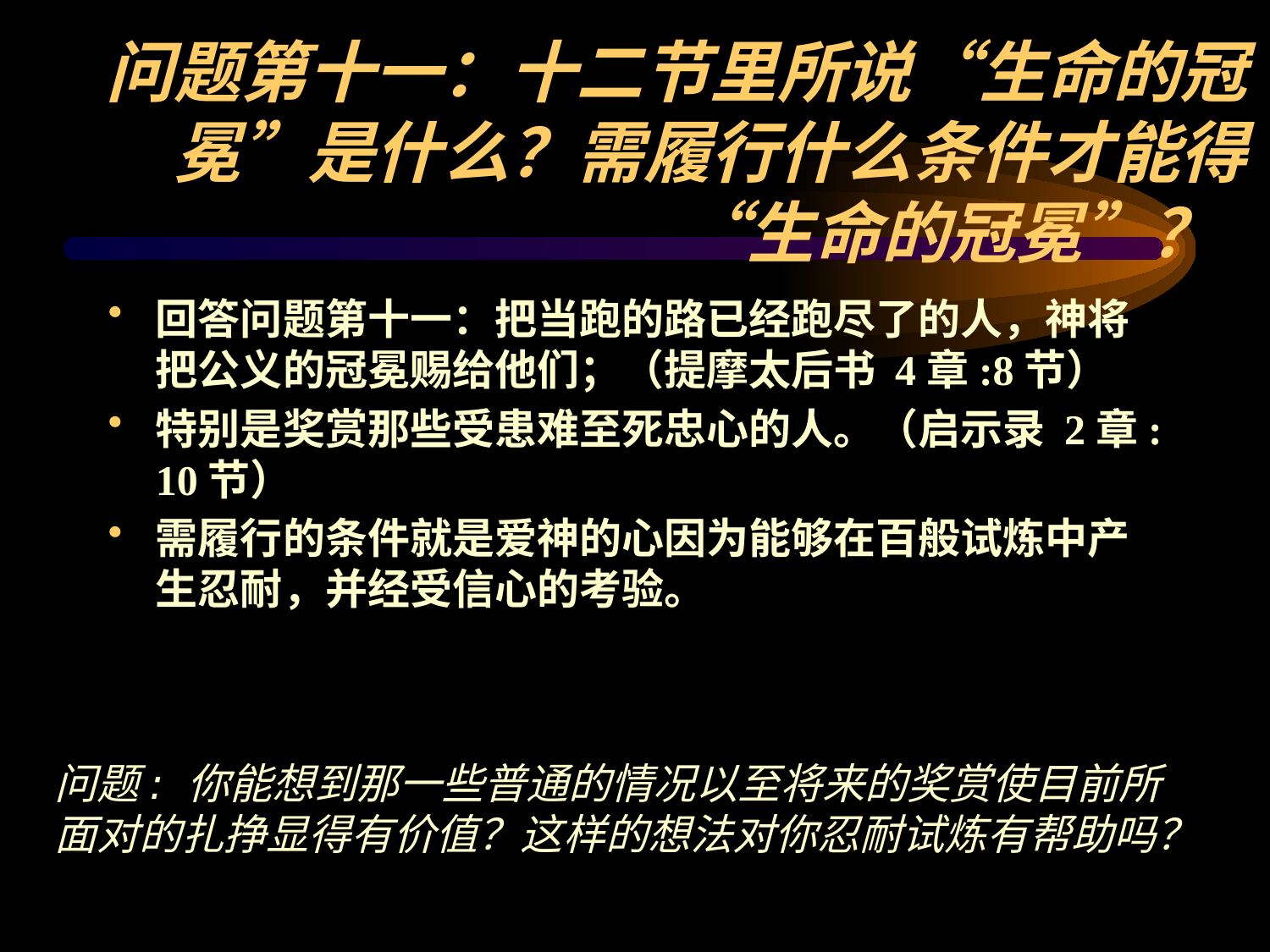

回答问题第十一：把当跑的路已经跑尽了的人，神将把公义的冠冕赐给他们；（提摩太后书 4章:8节）
特别是奖赏那些受患难至死忠心的人。（启示录 2章:10节）
需履行的条件就是爱神的心因为能够在百般试炼中产生忍耐，并经受信心的考验。

问题第十一：十二节里所说“生命的冠冕”是什么？需履行什么条件才能得
 “生命的冠冕”？
问题: 你能想到那一些普通的情况以至将来的奖赏使目前所面对的扎挣显得有价值？这样的想法对你忍耐试炼有帮助吗？